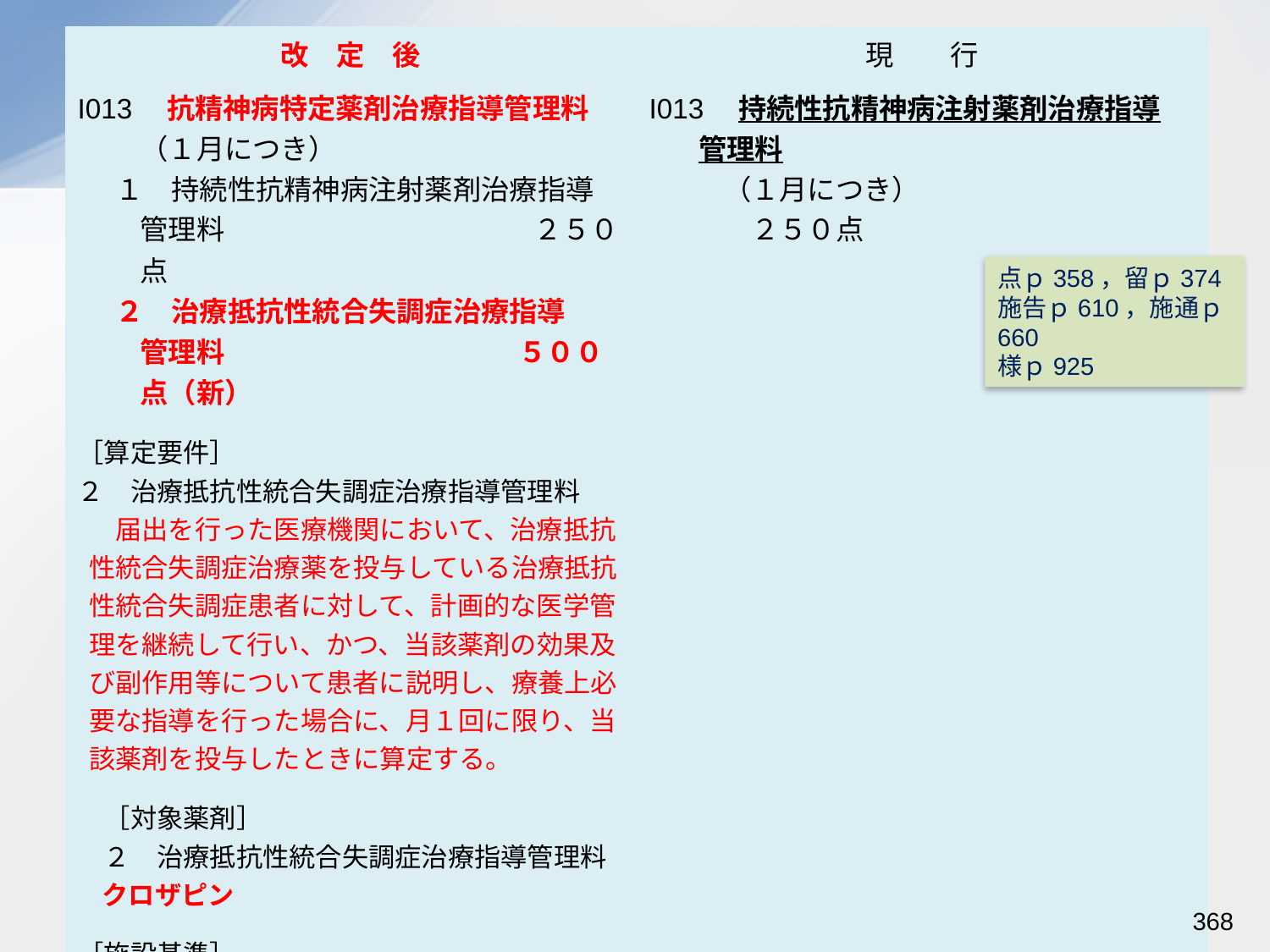

| 改　定　後 | 現　　行 |
| --- | --- |
| I013　抗精神病特定薬剤治療指導管理料 （１月につき） １　持続性抗精神病注射薬剤治療指導 管理料　　　　　　　　　　　２５０点 ２　治療抵抗性統合失調症治療指導 管理料 　　　　　　　　　　 ５００点（新） ［算定要件］ ２　治療抵抗性統合失調症治療指導管理料 届出を行った医療機関において、治療抵抗性統合失調症治療薬を投与している治療抵抗性統合失調症患者に対して、計画的な医学管理を継続して行い、かつ、当該薬剤の効果及び副作用等について患者に説明し、療養上必要な指導を行った場合に、月１回に限り、当該薬剤を投与したときに算定する。 ［対象薬剤］ ２　治療抵抗性統合失調症治療指導管理料 クロザピン ［施設基準］ ２　治療抵抗性統合失調症治療指導管理料 ①　当該保険医療機関において、統合失調症の治療、診断を行うにつき十分な経験を有する常勤医師と常勤薬剤師が配置されていること。 ②　副作用に対応できる体制が整備されていること。 | I013　持続性抗精神病注射薬剤治療指導 管理料 （１月につき）　　　　　　　　　　２５０点 |
点ｐ358，留ｐ374
施告ｐ610，施通ｐ660
様ｐ925
368